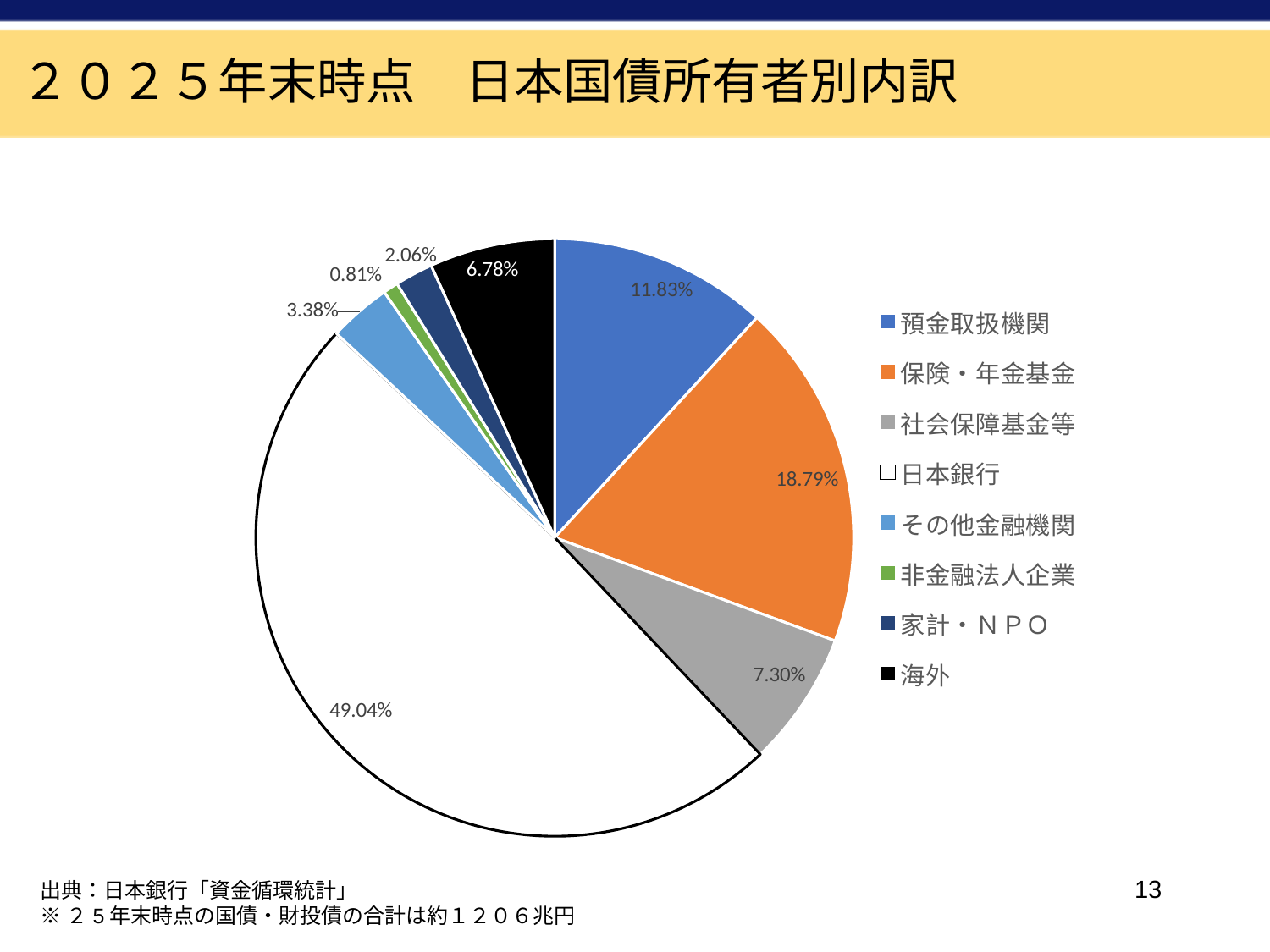

２０２５年末時点　日本国債所有者別内訳

### Chart

| Category |  |
|---|---|
| 預金取扱機関 | 0.11833164728071738 |
| 保険・年金基金 | 0.18790191200023942 |
| 社会保障基金等 | 0.0730390779129837 |
| 日本銀行 | 0.4903700025161618 |
| その他金融機関 | 0.033789683775689396 |
| 非金融法人企業 | 0.0081367271198663 |
| 家計・ＮＰＯ | 0.020588559584631506 |
| 海外 | 0.06784238980971051 |
13
出典：日本銀行「資金循環統計」
※２5年末時点の国債・財投債の合計は約１２０６兆円